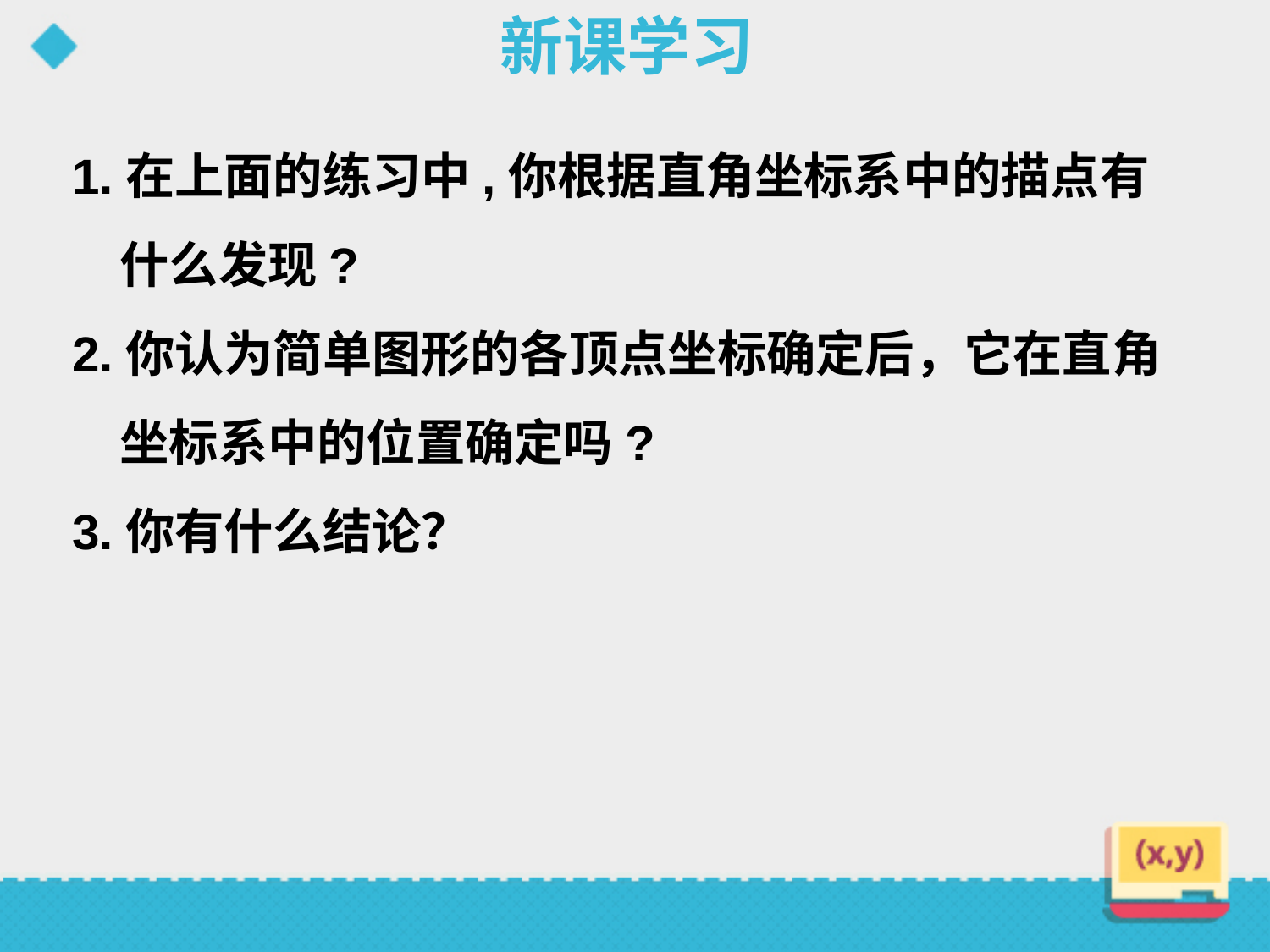

新课学习
1.在上面的练习中,你根据直角坐标系中的描点有什么发现?
2.你认为简单图形的各顶点坐标确定后，它在直角坐标系中的位置确定吗?
3.你有什么结论？